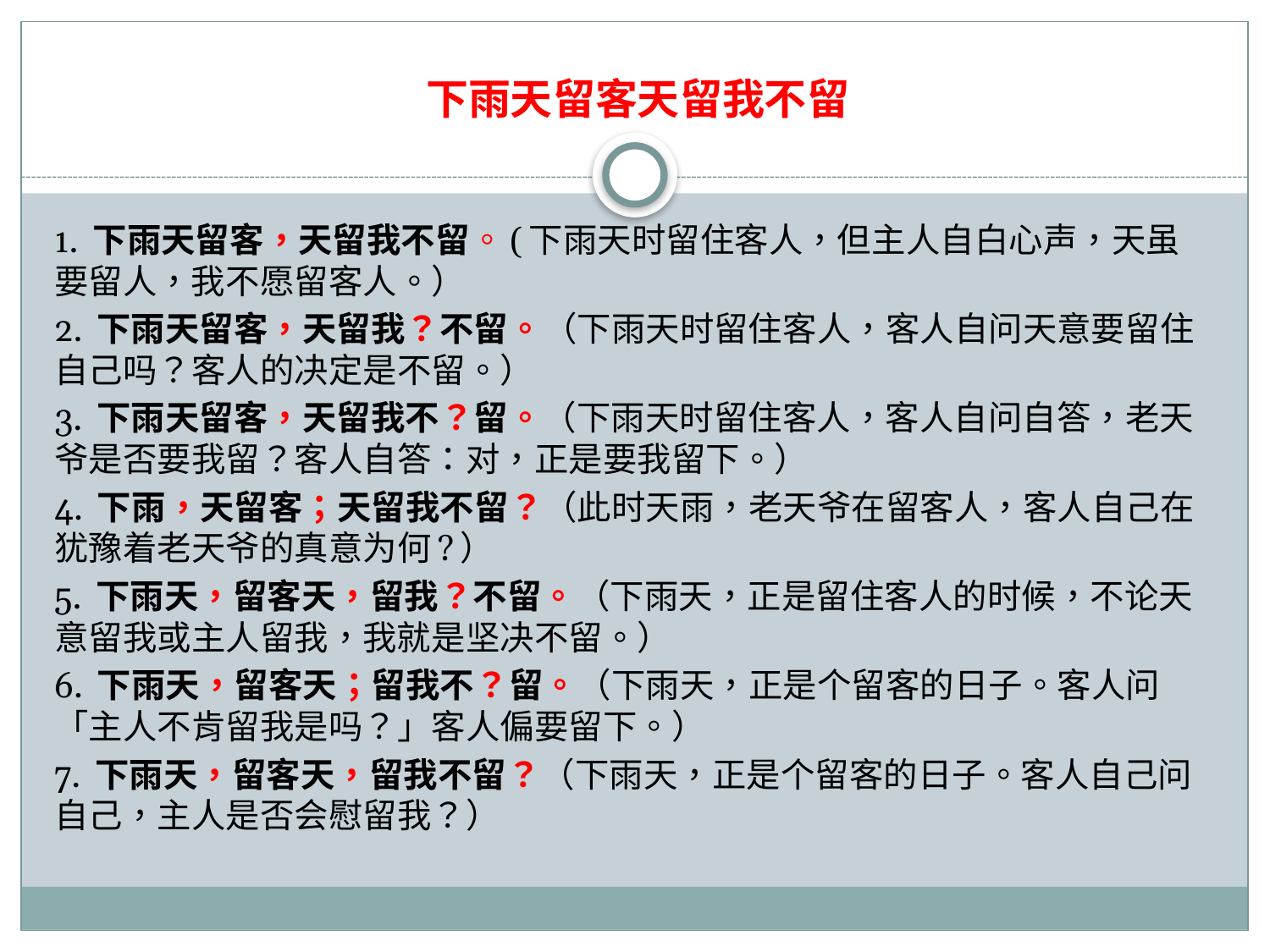

# 下雨天留客天留我不留
1. 下雨天留客，天留我不留。(下雨天时留住客人，但主人自白心声，天虽要留人，我不愿留客人。）
2. 下雨天留客，天留我？不留。（下雨天时留住客人，客人自问天意要留住自己吗？客人的决定是不留。）
3. 下雨天留客，天留我不？留。（下雨天时留住客人，客人自问自答，老天爷是否要我留？客人自答：对，正是要我留下。）
4. 下雨，天留客；天留我不留？（此时天雨，老天爷在留客人，客人自己在犹豫着老天爷的真意为何?）
5. 下雨天，留客天，留我？不留。（下雨天，正是留住客人的时候，不论天意留我或主人留我，我就是坚决不留。）
6. 下雨天，留客天；留我不？留。（下雨天，正是个留客的日子。客人问「主人不肯留我是吗？」客人偏要留下。）
7. 下雨天，留客天，留我不留？（下雨天，正是个留客的日子。客人自己问自己，主人是否会慰留我？）